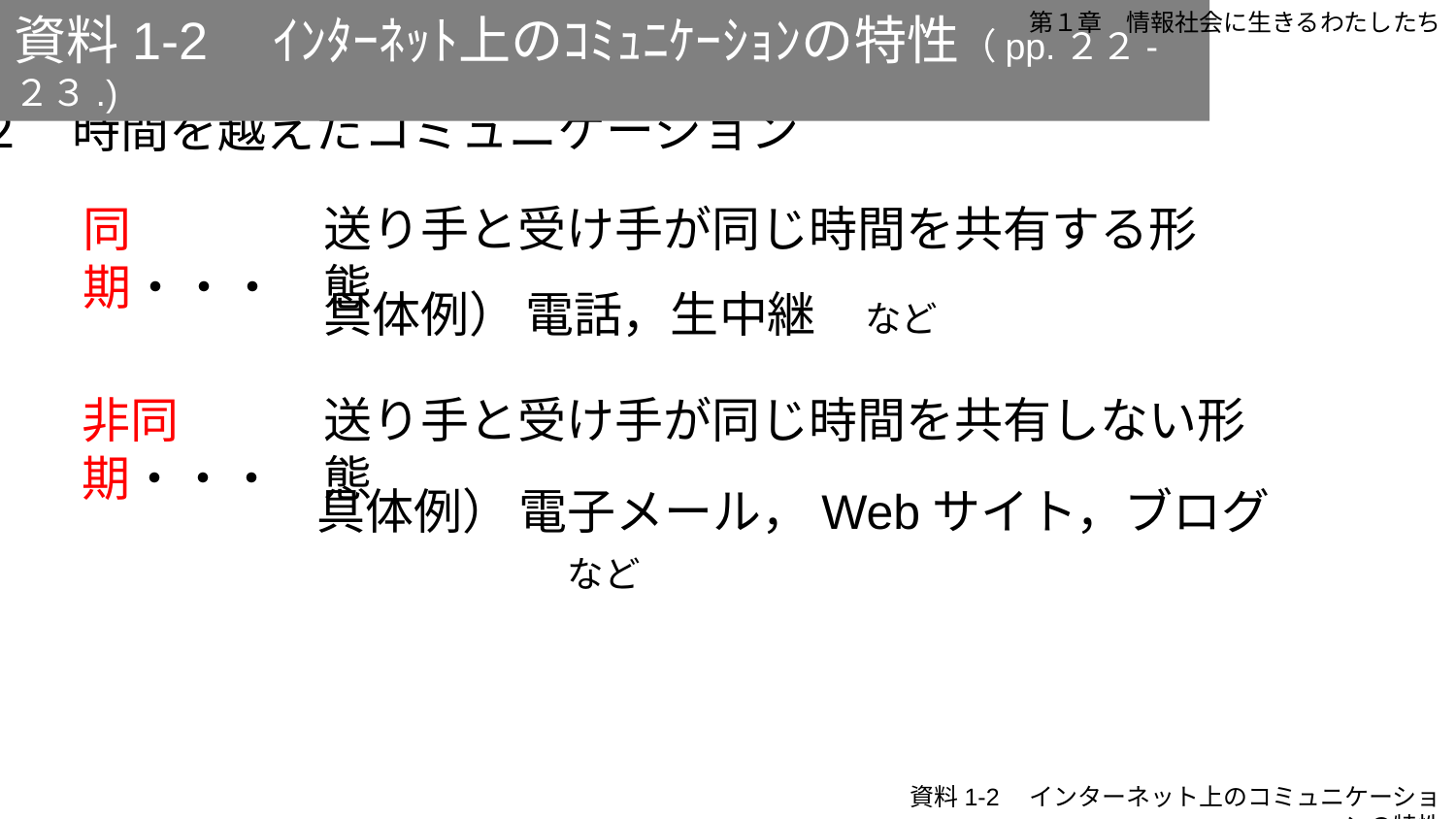

資料1-2　ｲﾝﾀｰﾈｯﾄ上のｺﾐｭﾆｹｰｼｮﾝの特性（pp.２２-２３.)
第１章　情報社会に生きるわたしたち
２　時間を越えたコミュニケーション
同期・・・
送り手と受け手が同じ時間を共有する形態
電話，生中継　など
具体例）
非同期・・・
送り手と受け手が同じ時間を共有しない形態
電子メール，Webサイト，ブログ　など
具体例）
資料1-2　インターネット上のコミュニケーションの特性